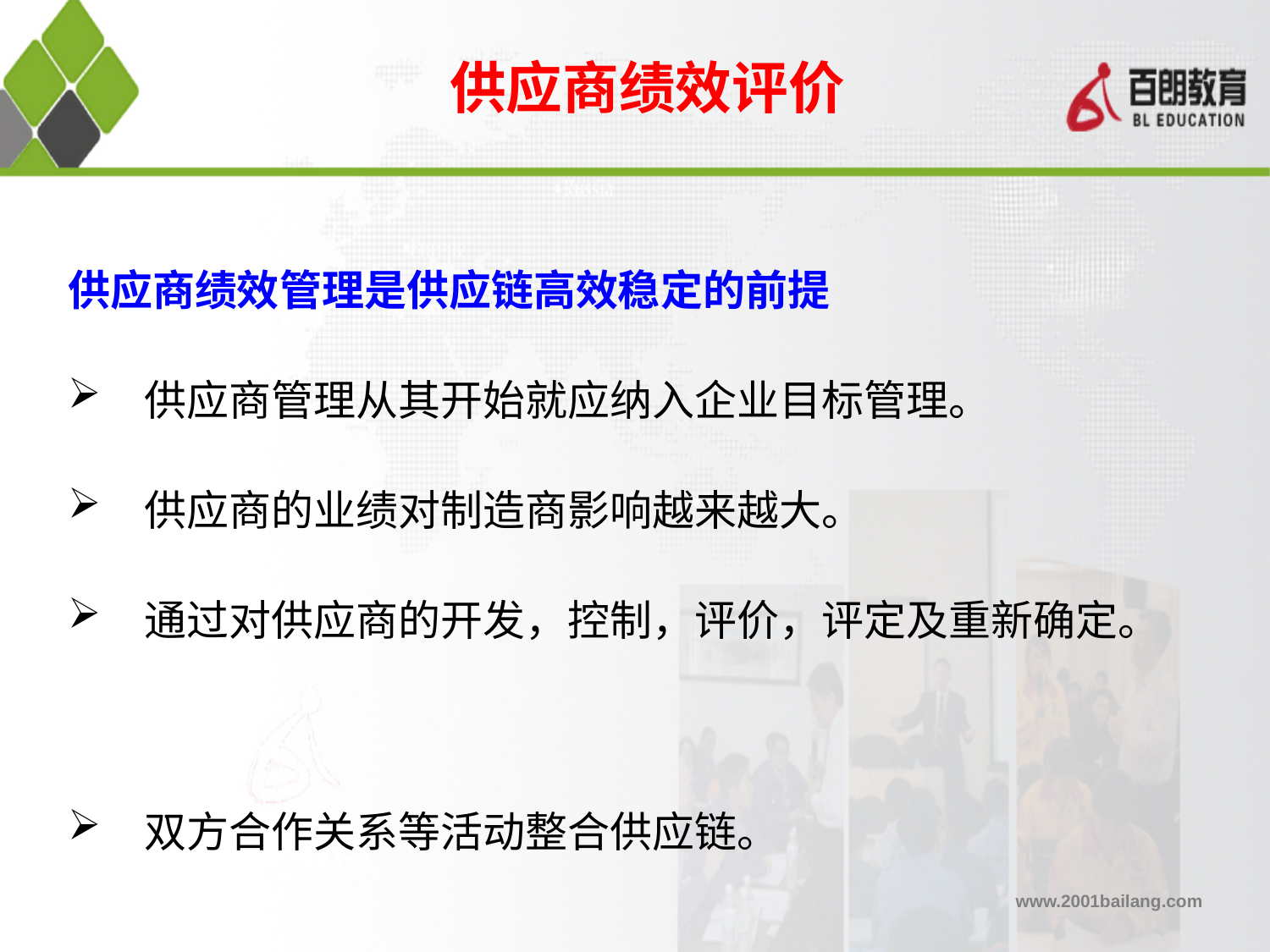

供应商绩效评价
供应商绩效管理是供应链高效稳定的前提
  供应商管理从其开始就应纳入企业目标管理。
  供应商的业绩对制造商影响越来越大。
  通过对供应商的开发，控制，评价，评定及重新确定。
  双方合作关系等活动整合供应链。